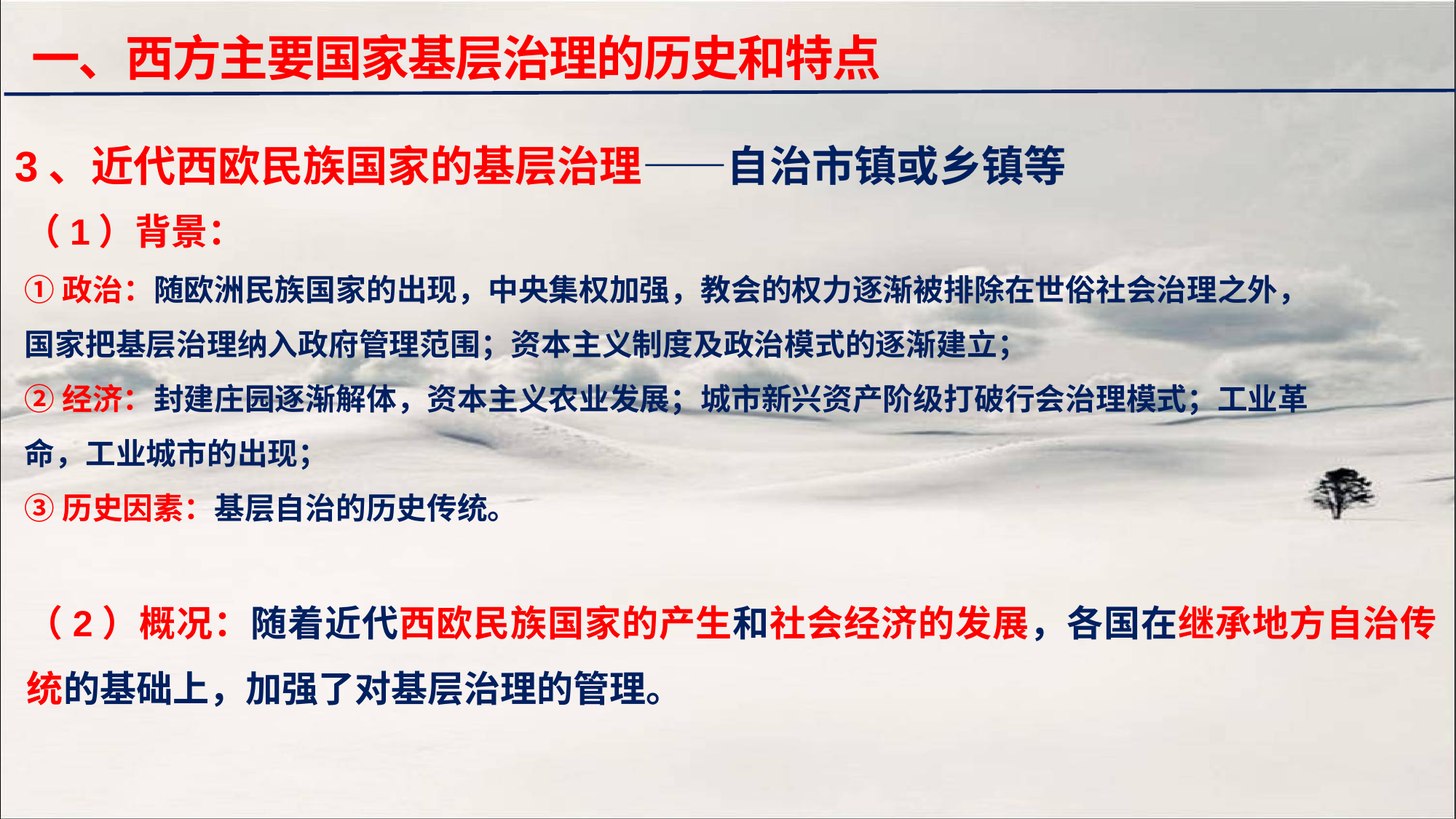

一、西方主要国家基层治理的历史和特点
3、近代西欧民族国家的基层治理——自治市镇或乡镇等
（1）背景：
①政治：随欧洲民族国家的出现，中央集权加强，教会的权力逐渐被排除在世俗社会治理之外，国家把基层治理纳入政府管理范围；资本主义制度及政治模式的逐渐建立；
②经济：封建庄园逐渐解体，资本主义农业发展；城市新兴资产阶级打破行会治理模式；工业革命，工业城市的出现；
③历史因素：基层自治的历史传统。
（2）概况：随着近代西欧民族国家的产生和社会经济的发展，各国在继承地方自治传统的基础上，加强了对基层治理的管理。